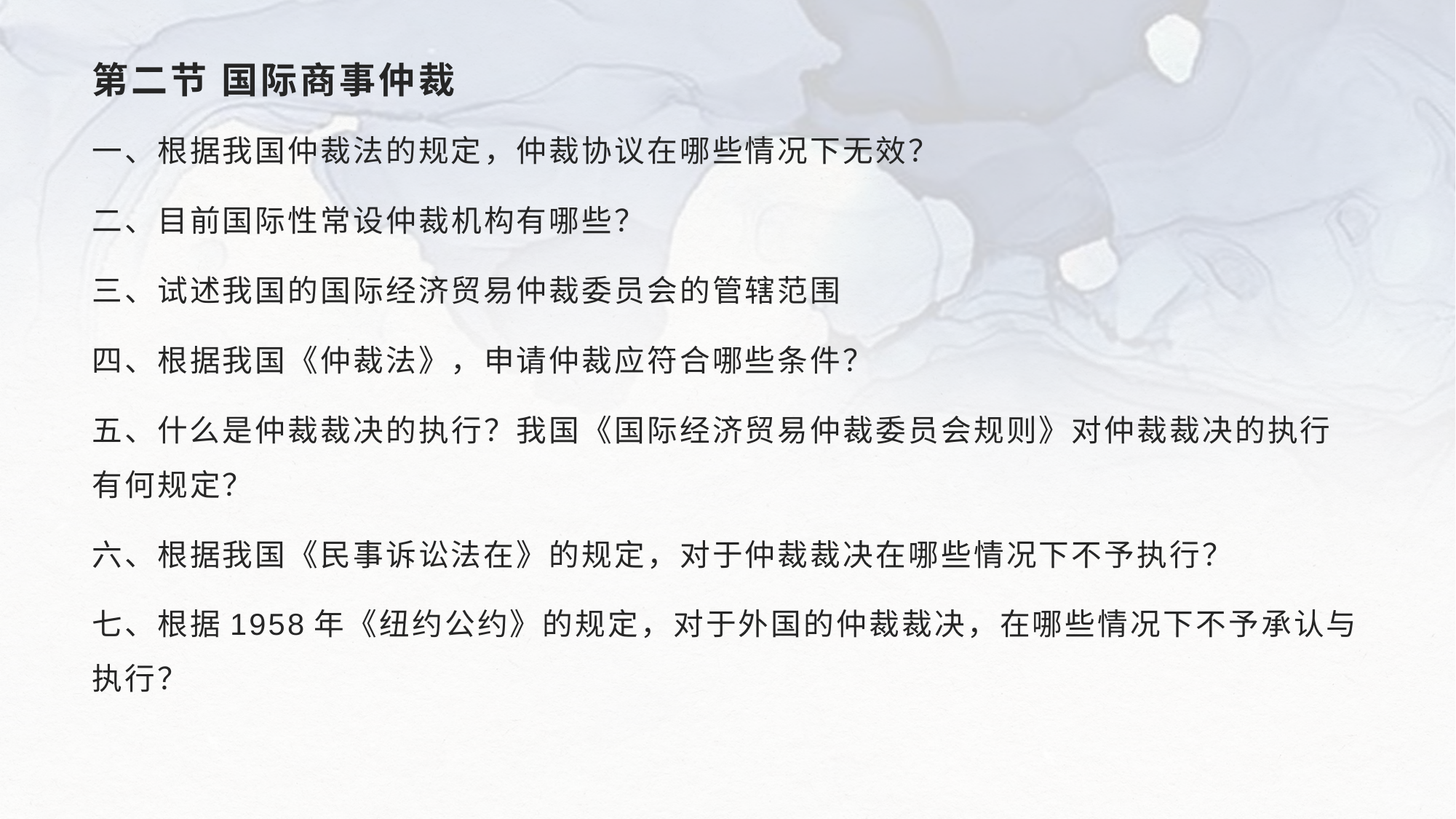

# 第二节 国际商事仲裁
一、根据我国仲裁法的规定，仲裁协议在哪些情况下无效？
二、目前国际性常设仲裁机构有哪些？
三、试述我国的国际经济贸易仲裁委员会的管辖范围
四、根据我国《仲裁法》，申请仲裁应符合哪些条件？
五、什么是仲裁裁决的执行？我国《国际经济贸易仲裁委员会规则》对仲裁裁决的执行有何规定？
六、根据我国《民事诉讼法在》的规定，对于仲裁裁决在哪些情况下不予执行？
七、根据1958年《纽约公约》的规定，对于外国的仲裁裁决，在哪些情况下不予承认与执行？